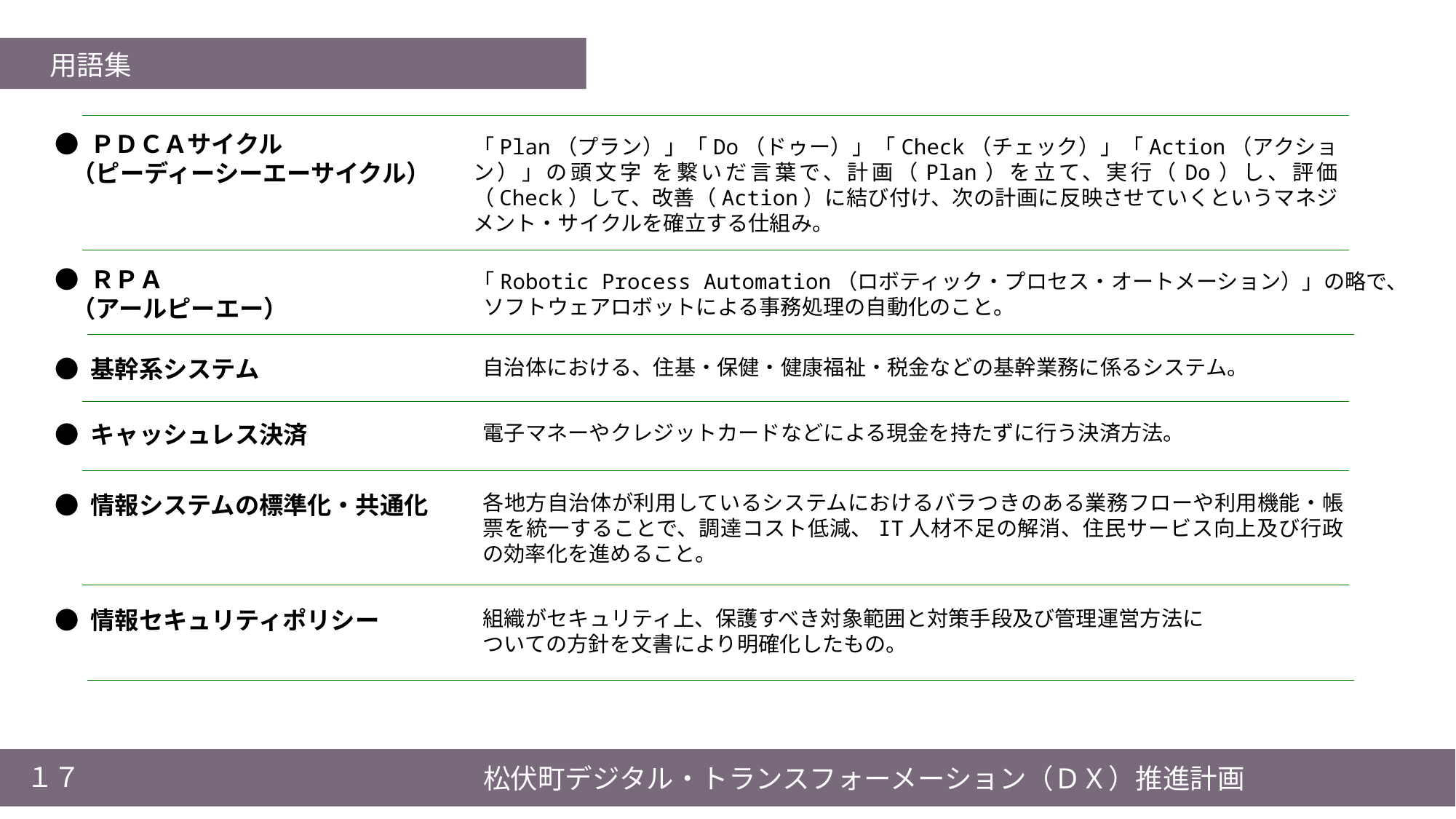

用語集
● ＰＤＣＡサイクル
  （ピーディーシーエーサイクル）
「Plan（プラン）」「Do（ドゥー）」「Check（チェック）」「Action（アクション）」の頭文字 を繋いだ言葉で、計画（Plan）を立て、実行（Do）し、評価（Check）して、改善（Action）に結び付け、次の計画に反映させていくというマネジメント・サイクルを確立する仕組み。
● ＲＰＡ
  （アールピーエー）
「Robotic Process Automation（ロボティック・プロセス・オートメーション）」の略で、
 ソフトウェアロボットによる事務処理の自動化のこと。
● 基幹系システム
自治体における、住基・保健・健康福祉・税金などの基幹業務に係るシステム。
● キャッシュレス決済
電子マネーやクレジットカードなどによる現金を持たずに行う決済方法。
● 情報システムの標準化・共通化
各地方自治体が利用しているシステムにおけるバラつきのある業務フローや利用機能・帳票を統一することで、調達コスト低減、IT人材不足の解消、住民サービス向上及び行政の効率化を進めること。
● 情報セキュリティポリシー
組織がセキュリティ上、保護すべき対象範囲と対策手段及び管理運営方法に
ついての方針を文書により明確化したもの。
１７